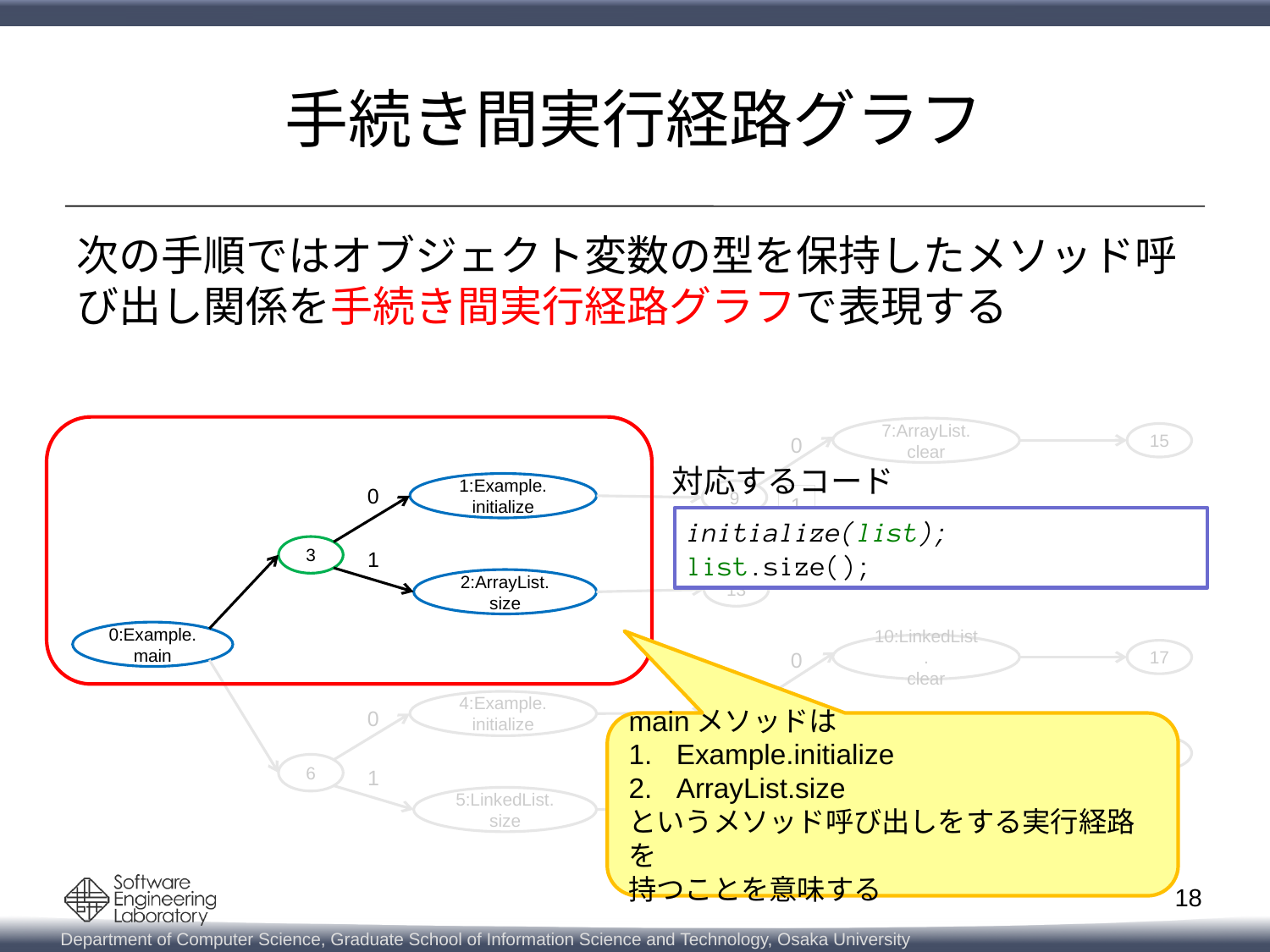

# 手続き間実行経路グラフ
次の手順ではオブジェクト変数の型を保持したメソッド呼び出し関係を手続き間実行経路グラフで表現する

7:ArrayList.
clear
15
0
対応するコード
1:Example.
initialize
0
9
1
initialize(list);
list.size();
8:ArrayList.
add
16
3
1
2:ArrayList.
size
13
0:Example.main
10:LinkedList.
clear
17
0
4:Example.
initialize
12
0
1
mainメソッドは
Example.initialize
ArrayList.size
というメソッド呼び出しをする実行経路を
持つことを意味する
11:LindedList.
add
18
6
1
5:LinkedList.
size
14
18